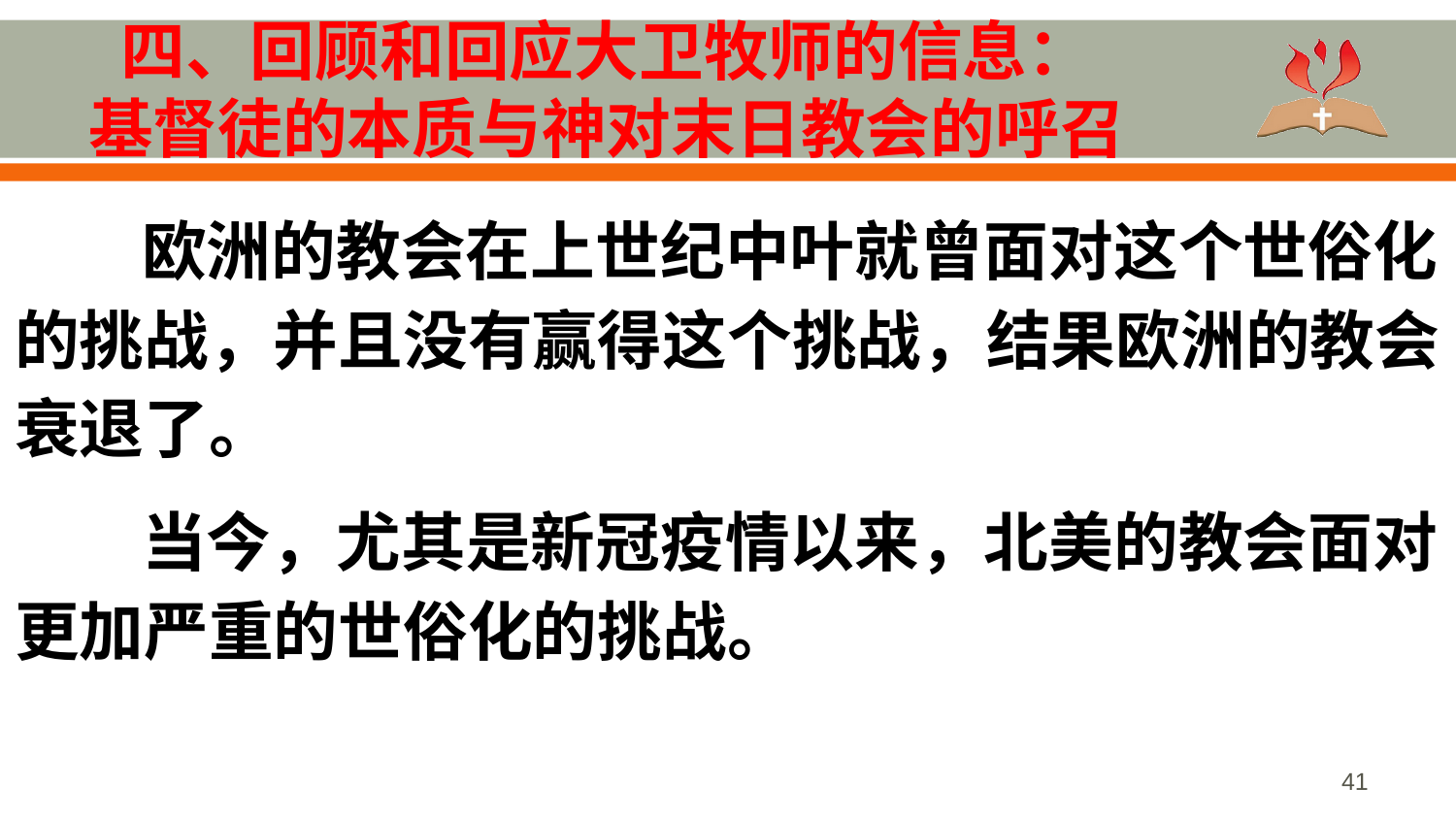

# 四、回顾和回应大卫牧师的信息： 基督徒的本质与神对末日教会的呼召
欧洲的教会在上世纪中叶就曾面对这个世俗化的挑战，并且没有赢得这个挑战，结果欧洲的教会衰退了。
当今，尤其是新冠疫情以来，北美的教会面对更加严重的世俗化的挑战。

41